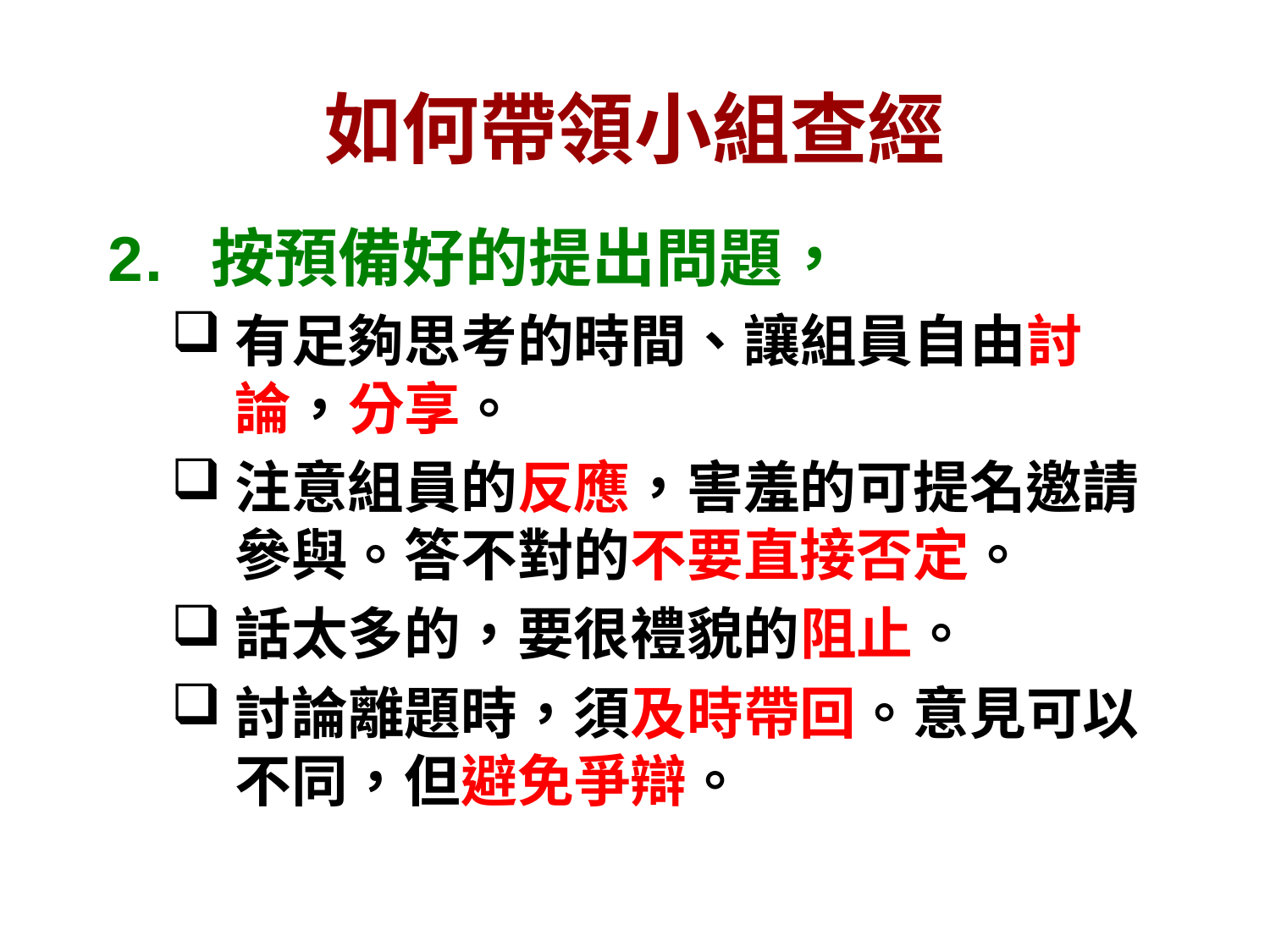

# 如何帶領小組查經
按預備好的提出問題，
有足夠思考的時間、讓組員自由討論，分享。
注意組員的反應，害羞的可提名邀請參與。答不對的不要直接否定。
話太多的，要很禮貌的阻止。
討論離題時，須及時帶回。意見可以不同，但避免爭辯。